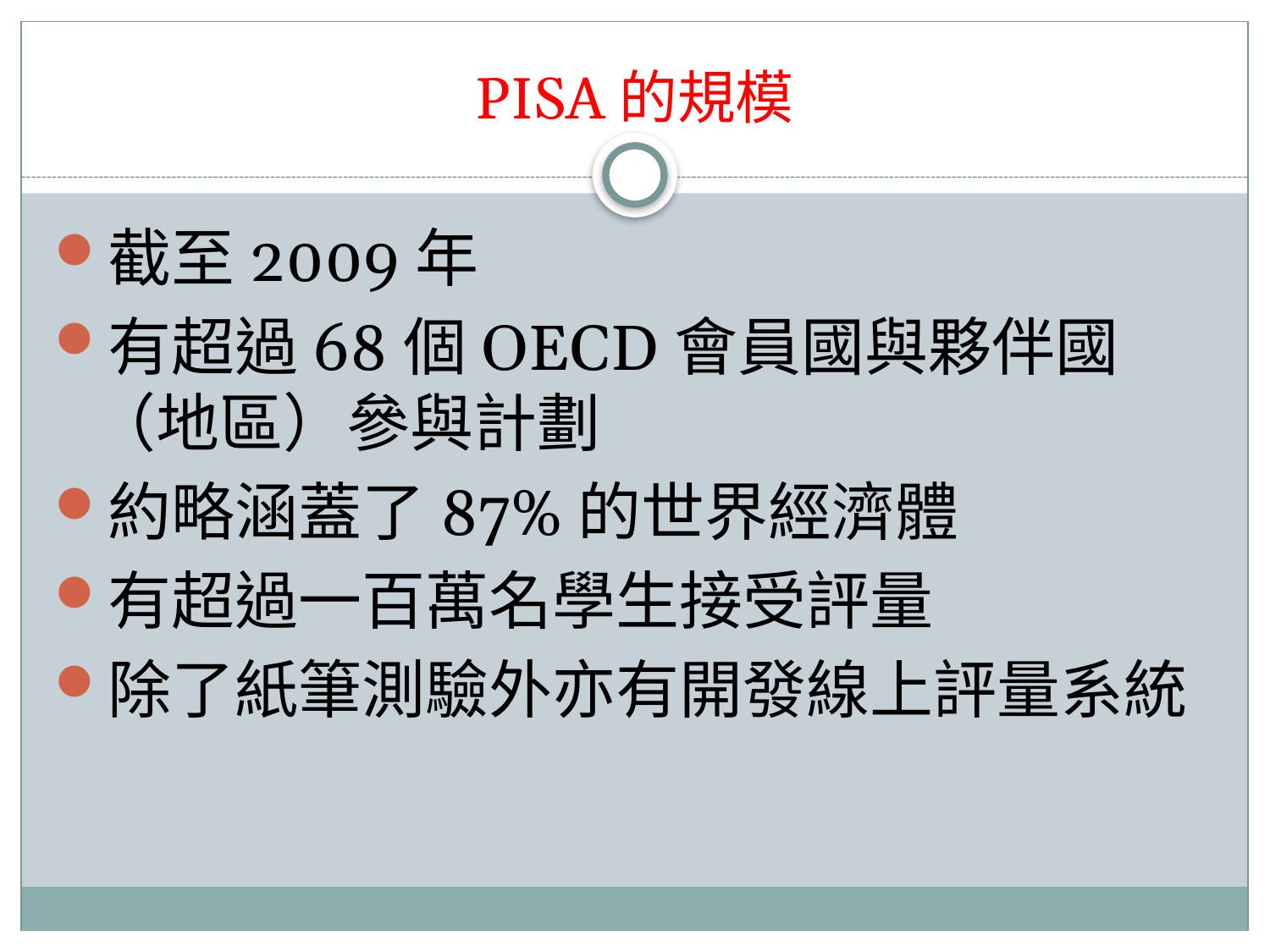

# PISA的規模
截至2009年
有超過68個OECD會員國與夥伴國（地區）參與計劃
約略涵蓋了87%的世界經濟體
有超過一百萬名學生接受評量
除了紙筆測驗外亦有開發線上評量系統